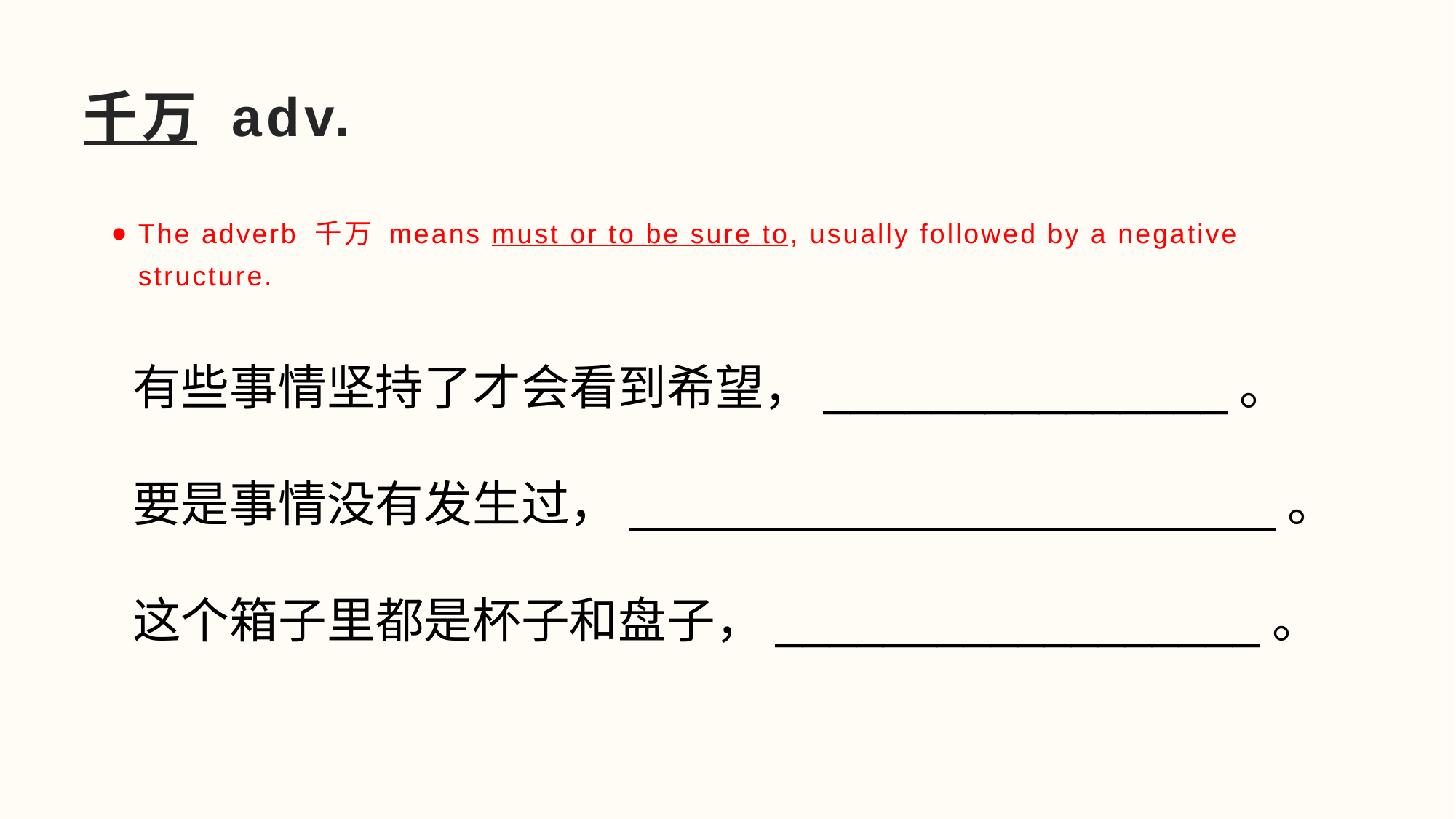

# 千万 adv.

The adverb 千万 means must or to be sure to, usually followed by a negative structure.
有些事情坚持了才会看到希望，_______________。

要是事情没有发生过，________________________。

这个箱子里都是杯子和盘子，__________________。